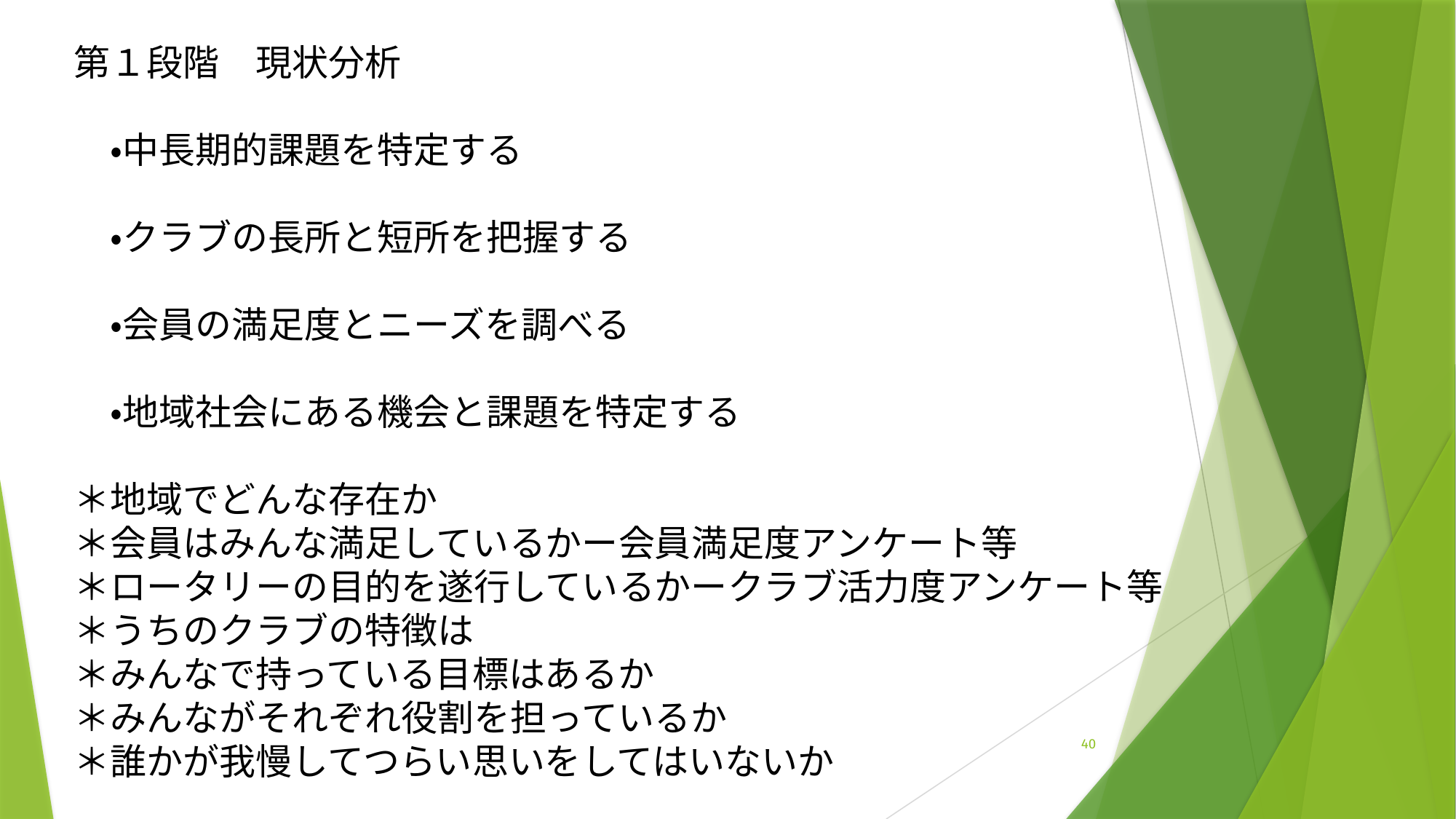

第１段階　現状分析

　・中長期的課題を特定する

　・クラブの長所と短所を把握する

　・会員の満足度とニーズを調べる

　・地域社会にある機会と課題を特定する

＊地域でどんな存在か
＊会員はみんな満足しているかー会員満足度アンケート等
＊ロータリーの目的を遂行しているかークラブ活力度アンケート等
＊うちのクラブの特徴は
＊みんなで持っている目標はあるか
＊みんながそれぞれ役割を担っているか
＊誰かが我慢してつらい思いをしてはいないか
40